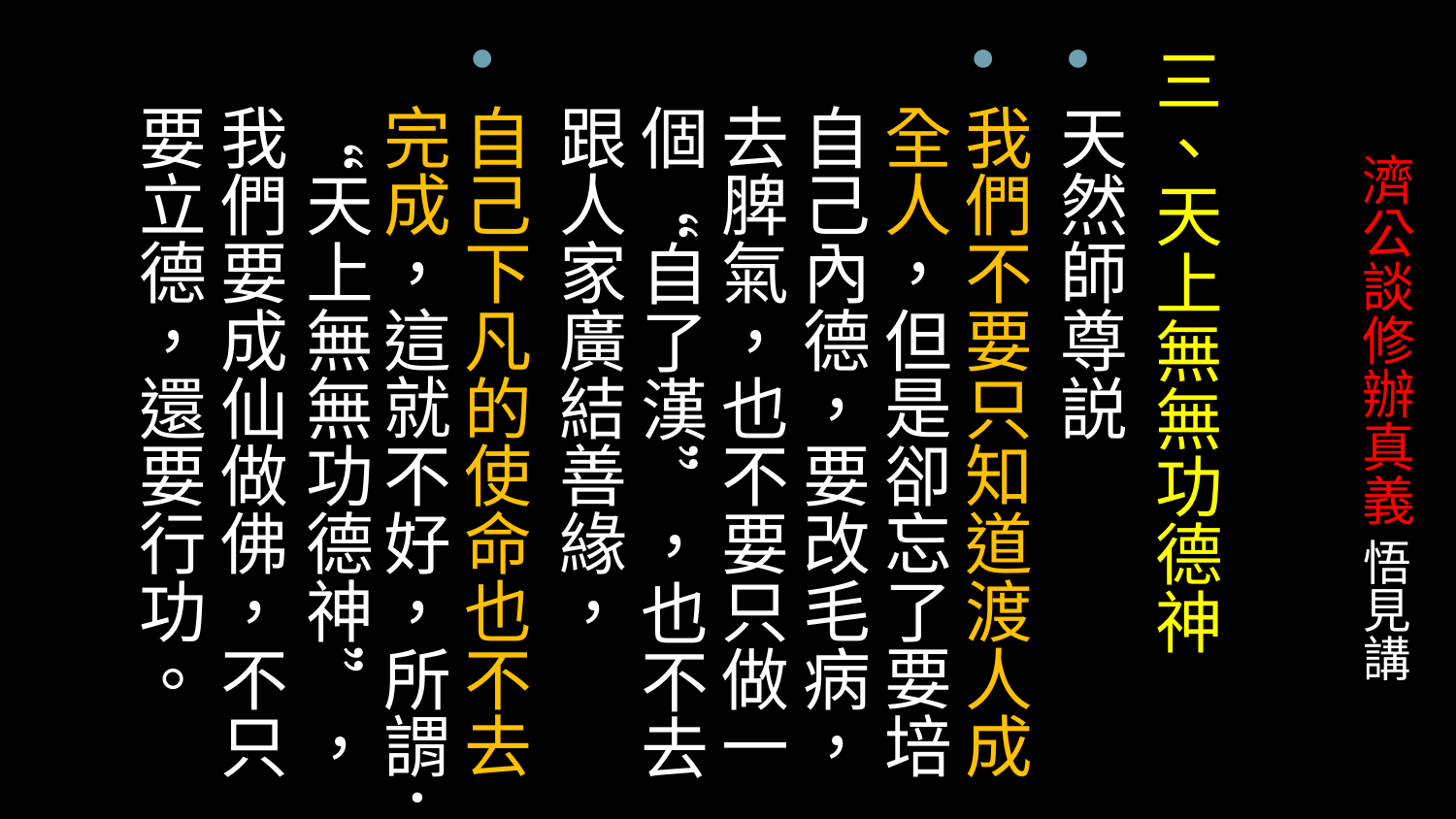

三、天上無無功德神
天然師尊説
我們不要只知道渡人成全人，但是卻忘了要培自己內德，要改毛病，去脾氣，也不要只做一個“自了漢”，也不去跟人家廣結善緣，
自己下凡的使命也不去完成，這就不好，所謂：“天上無無功德神”，我們要成仙做佛，不只要立德，還要行功。

# 濟公談修辦真義 悟見講